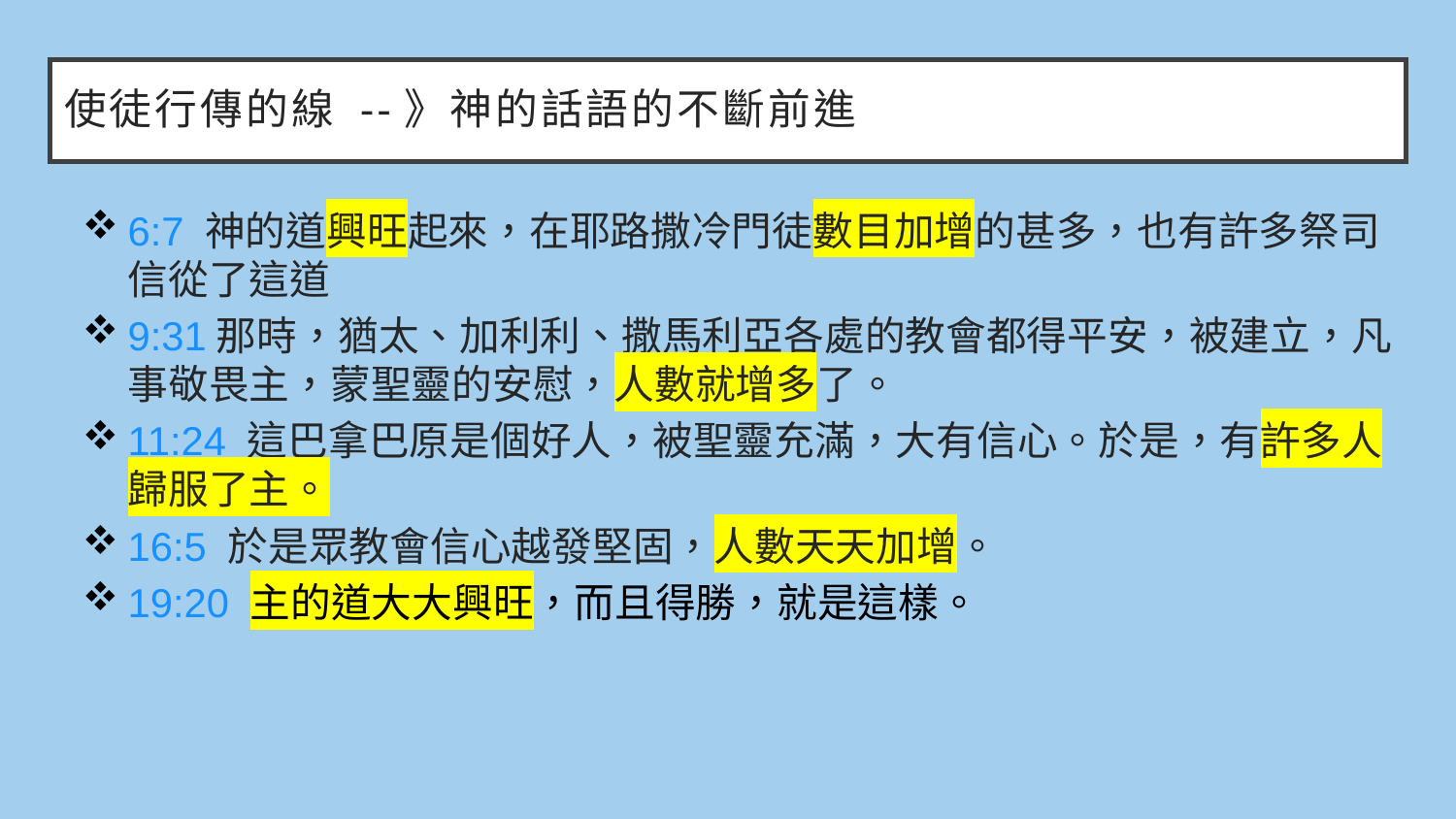

# 使徒行傳的線 --》神的話語的不斷前進
6:7 神的道興旺起來，在耶路撒冷門徒數目加增的甚多，也有許多祭司信從了這道
9:31那時，猶太、加利利、撒馬利亞各處的教會都得平安，被建立，凡事敬畏主，蒙聖靈的安慰，人數就增多了。
11:24 這巴拿巴原是個好人，被聖靈充滿，大有信心。於是，有許多人歸服了主。
16:5 於是眾教會信心越發堅固，人數天天加增。
19:20 主的道大大興旺，而且得勝，就是這樣。